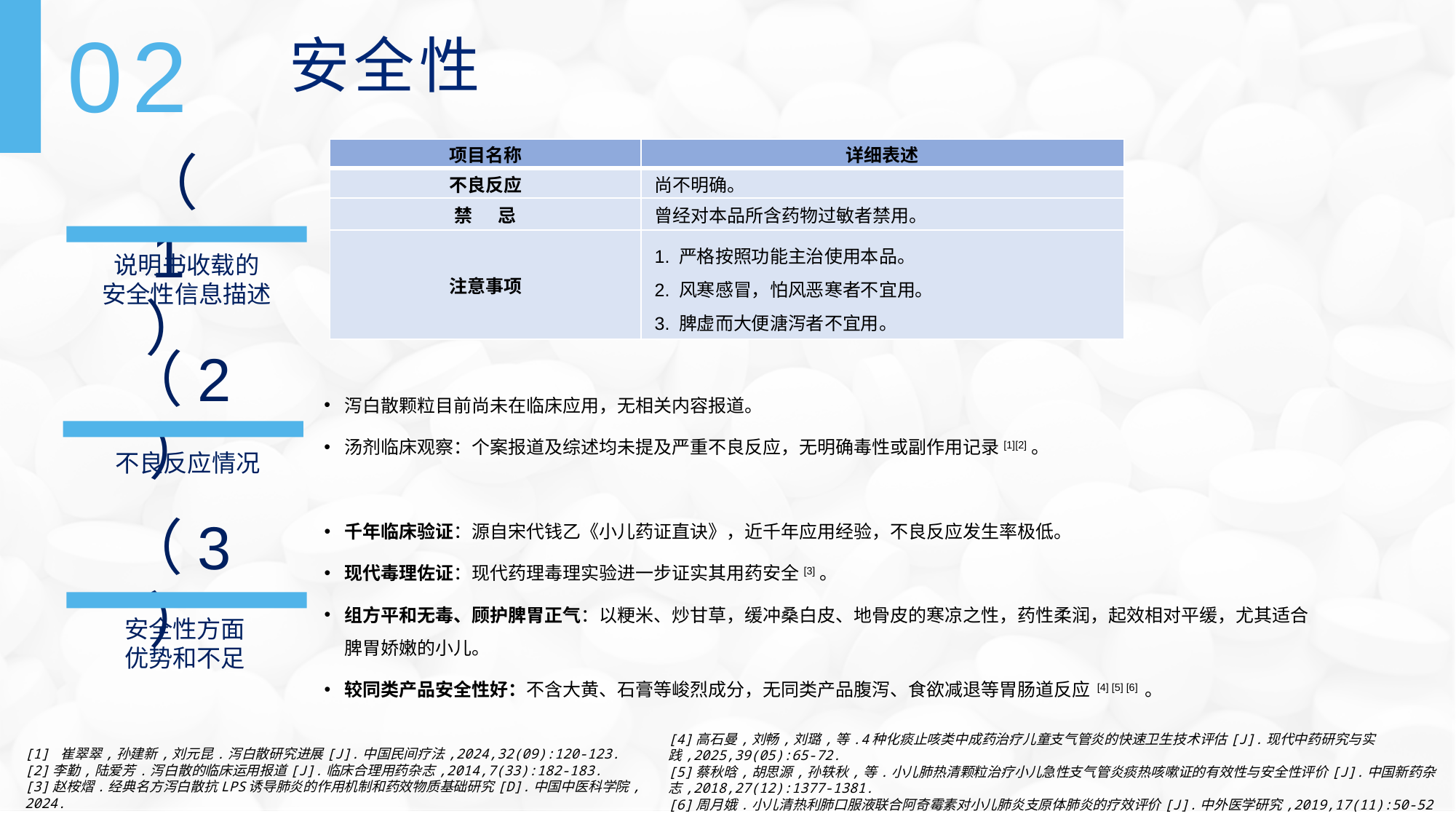

02
安全性
（1）
| 项目名称 | 详细表述 |
| --- | --- |
| 不良反应 | 尚不明确。 |
| 禁 忌 | 曾经对本品所含药物过敏者禁用。 |
| 注意事项 | 1. 严格按照功能主治使用本品。 2. 风寒感冒，怕风恶寒者不宜用。 3. 脾虚而大便溏泻者不宜用。 |

说明书收载的
安全性信息描述
（2）

不良反应情况
泻白散颗粒目前尚未在临床应用，无相关内容报道。
汤剂临床观察：个案报道及综述均未提及严重不良反应，无明确毒性或副作用记录[1][2]。
千年临床验证：源自宋代钱乙《小儿药证直诀》，近千年应用经验，不良反应发生率极低。
现代毒理佐证：现代药理毒理实验进一步证实其用药安全[3]。
组方平和无毒、顾护脾胃正气：以粳米、炒甘草，缓冲桑白皮、地骨皮的寒凉之性，药性柔润，起效相对平缓，尤其适合脾胃娇嫩的小儿。
较同类产品安全性好：不含大黄、石膏等峻烈成分，无同类产品腹泻、食欲减退等胃肠道反应 [4] [5] [6] 。
（3）

安全性方面
优势和不足
[4]高石曼,刘畅,刘璐,等.4种化痰止咳类中成药治疗儿童支气管炎的快速卫生技术评估[J].现代中药研究与实践,2025,39(05):65-72.
[5]蔡秋晗,胡思源,孙轶秋,等.小儿肺热清颗粒治疗小儿急性支气管炎痰热咳嗽证的有效性与安全性评价[J].中国新药杂志,2018,27(12):1377-1381.
[6]周月娥.小儿清热利肺口服液联合阿奇霉素对小儿肺炎支原体肺炎的疗效评价[J].中外医学研究,2019,17(11):50-52
[1] 崔翠翠,孙建新,刘元昆.泻白散研究进展[J].中国民间疗法,2024,32(09):120-123.
[2]李勤,陆爱芳.泻白散的临床运用报道[J].临床合理用药杂志,2014,7(33):182-183.
[3]赵桉熠.经典名方泻白散抗LPS诱导肺炎的作用机制和药效物质基础研究[D].中国中医科学院,2024.